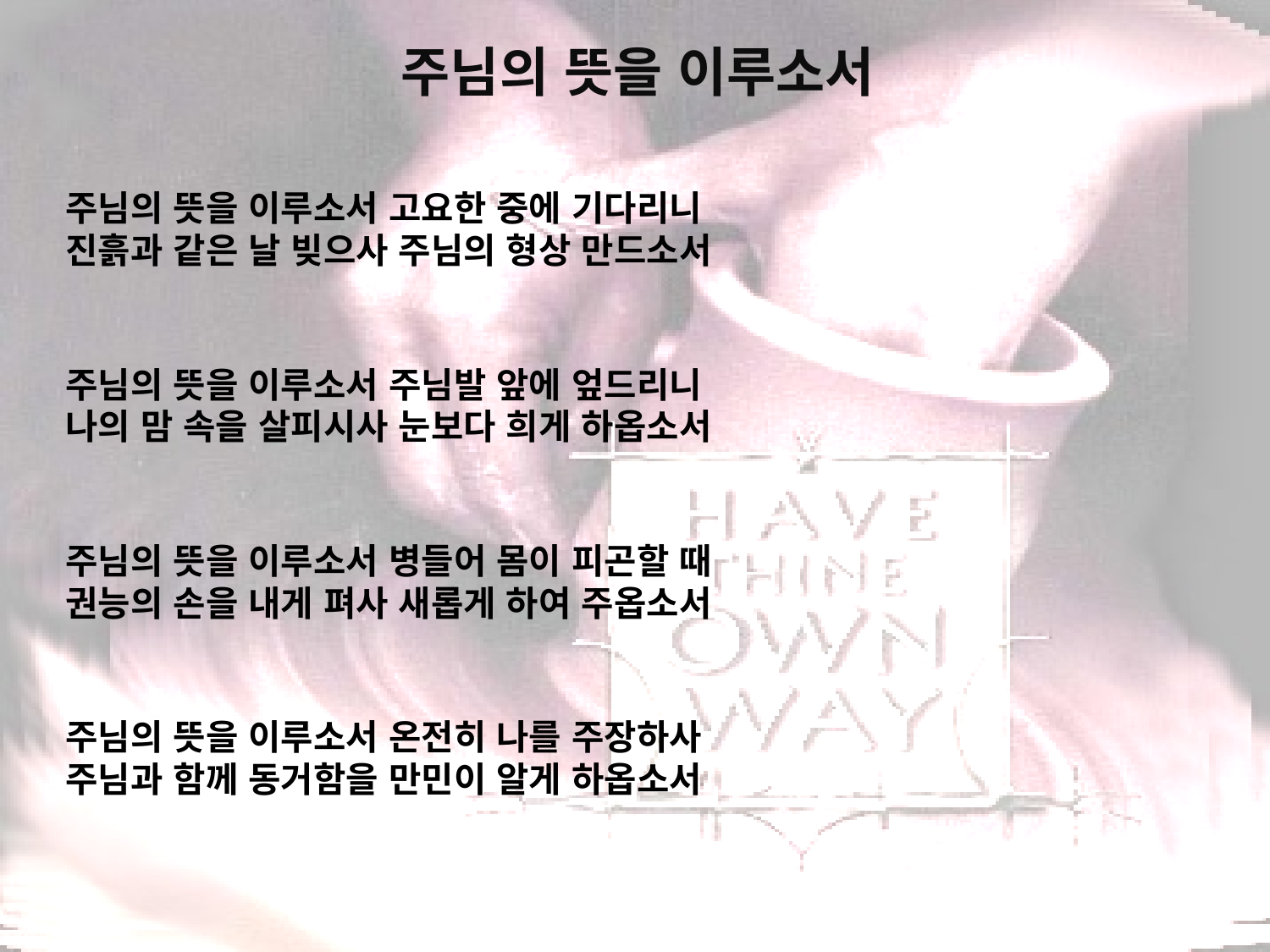

# 주님의 뜻을 이루소서
주님의 뜻을 이루소서 고요한 중에 기다리니
진흙과 같은 날 빚으사 주님의 형상 만드소서
주님의 뜻을 이루소서 주님발 앞에 엎드리니
나의 맘 속을 살피시사 눈보다 희게 하옵소서
주님의 뜻을 이루소서 병들어 몸이 피곤할 때
권능의 손을 내게 펴사 새롭게 하여 주옵소서
주님의 뜻을 이루소서 온전히 나를 주장하사
주님과 함께 동거함을 만민이 알게 하옵소서